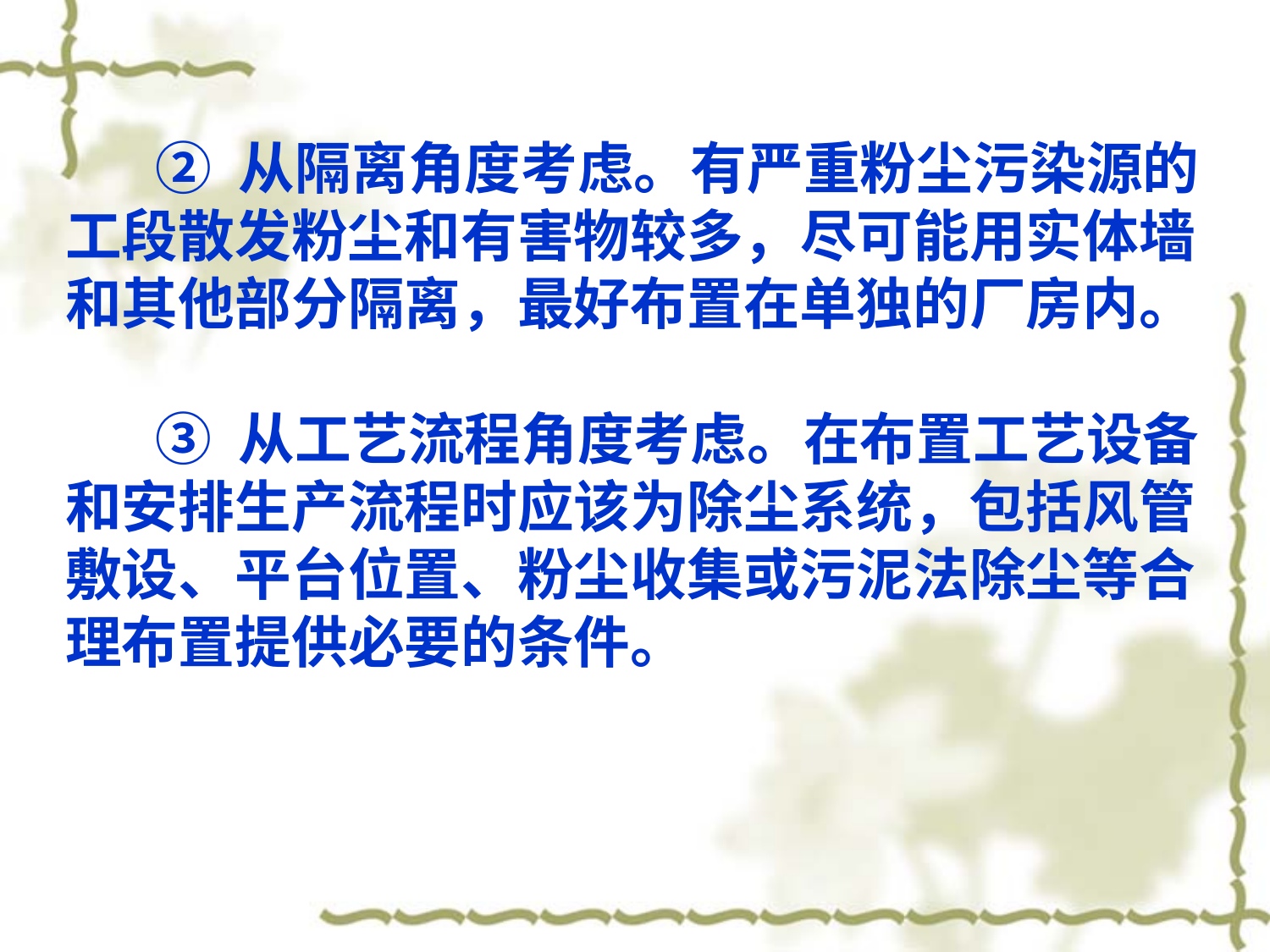

② 从隔离角度考虑。有严重粉尘污染源的工段散发粉尘和有害物较多，尽可能用实体墙和其他部分隔离，最好布置在单独的厂房内。

       ③ 从工艺流程角度考虑。在布置工艺设备和安排生产流程时应该为除尘系统，包括风管敷设、平台位置、粉尘收集或污泥法除尘等合理布置提供必要的条件。
82